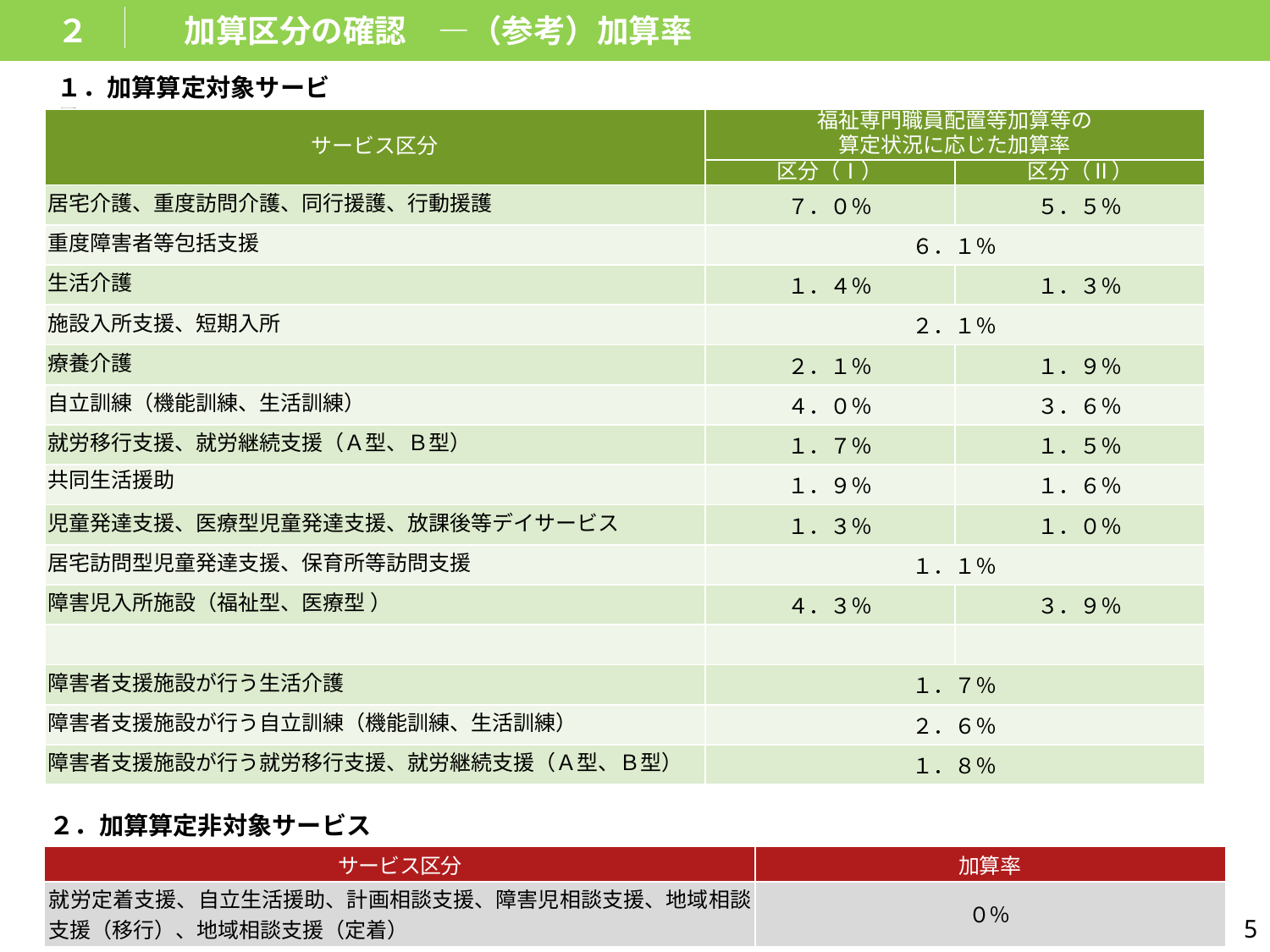

２　　　加算区分の確認　―（参考）加算率
１．加算算定対象サービス
| サービス区分 | 福祉専門職員配置等加算等の 算定状況に応じた加算率 |  |
| --- | --- | --- |
|  | 区分（Ⅰ） | 区分（Ⅱ） |
| 居宅介護、重度訪問介護、同行援護、行動援護 | ７．０％ | ５．５％ |
| 重度障害者等包括支援 | ６．１％ |  |
| 生活介護 | １．４％ | １．３％ |
| 施設入所支援、短期入所 | ２．１％ |  |
| 療養介護 | ２．１％ | １．９％ |
| 自立訓練（機能訓練、生活訓練） | ４．０％ | ３．６％ |
| 就労移行支援、就労継続支援（Ａ型、Ｂ型） | １．７％ | １．５％ |
| 共同生活援助 | １．９％ | １．６％ |
| 児童発達支援、医療型児童発達支援、放課後等デイサービス | １．３％ | １．０％ |
| 居宅訪問型児童発達支援、保育所等訪問支援 | １．１％ |  |
| 障害児入所施設（福祉型、医療型 ） | ４．３％ | ３．９％ |
|  |  |  |
| 障害者支援施設が行う生活介護 | １．７％ |  |
| 障害者支援施設が行う自立訓練（機能訓練、生活訓練） | ２．６％ |  |
| 障害者支援施設が行う就労移行支援、就労継続支援（Ａ型、Ｂ型） | １．８％ |  |
２．加算算定非対象サービス
| サービス区分 | 加算率 |
| --- | --- |
| 就労定着支援、自立生活援助、計画相談支援、障害児相談支援、地域相談支援（移行）、地域相談支援（定着） | ０％ |
5